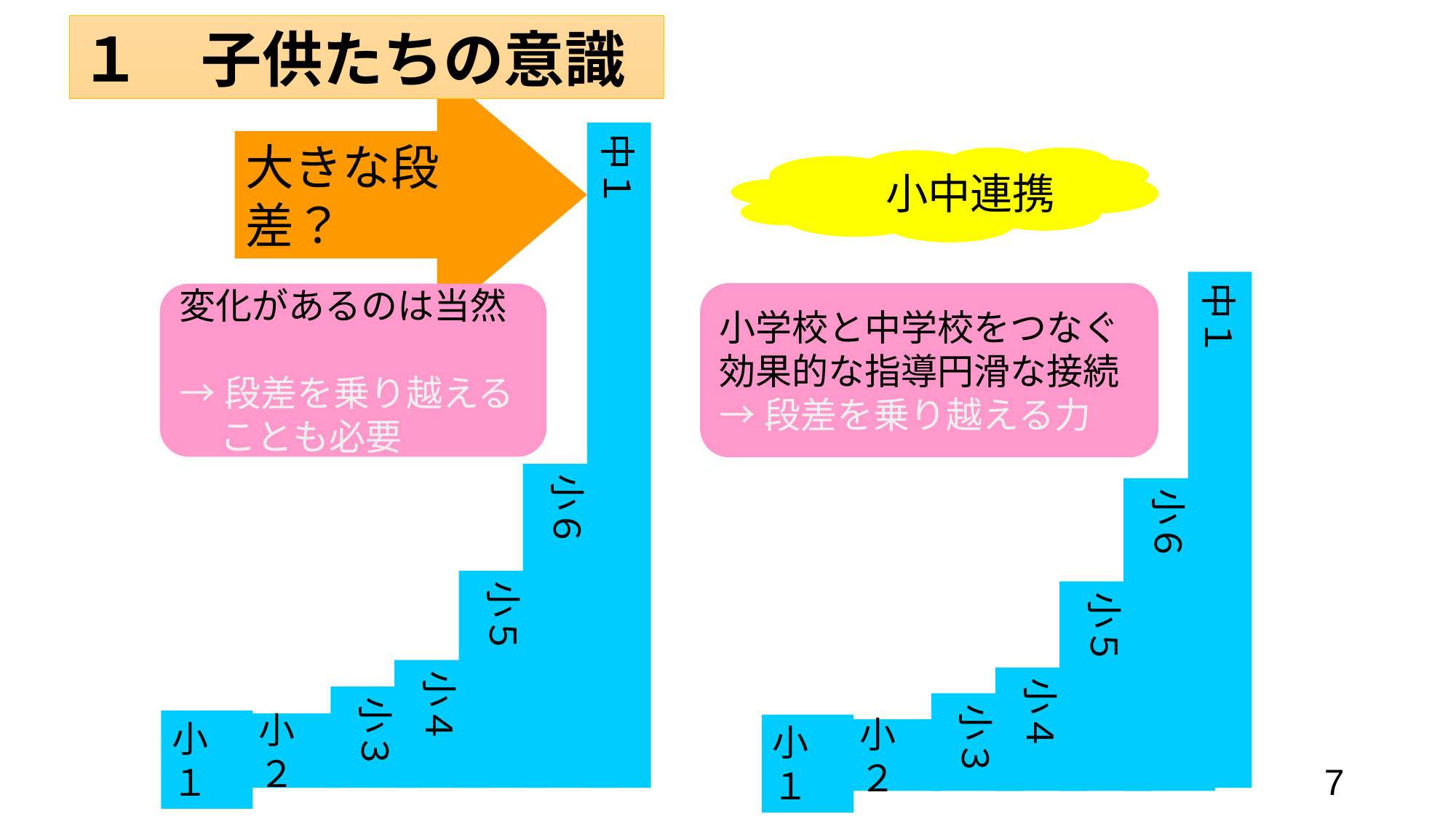

１　子供たちの意識
中１
小６
小５
小４
小３
小２
小１
大きな段差？
　　小中連携
中１
小６
小５
小４
小３
小２
小１
小学校と中学校をつなぐ
効果的な指導円滑な接続
→段差を乗り越える力
変化があるのは当然
→段差を乗り越える
    ことも必要
7